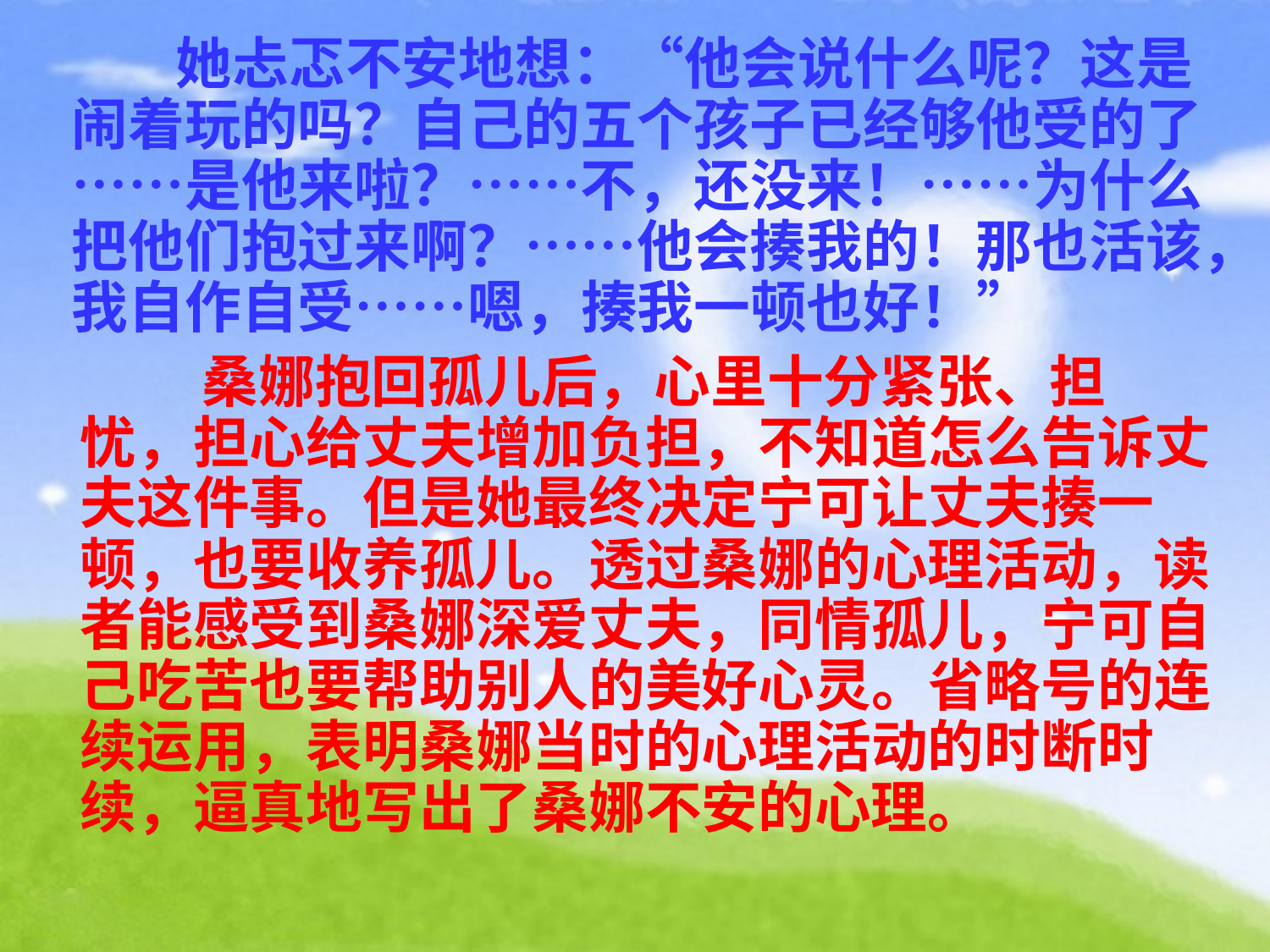

她忐忑不安地想：“他会说什么呢？这是闹着玩的吗？自己的五个孩子已经够他受的了……是他来啦？……不，还没来！……为什么把他们抱过来啊？……他会揍我的！那也活该，我自作自受……嗯，揍我一顿也好！”
　　　桑娜抱回孤儿后，心里十分紧张、担忧，担心给丈夫增加负担，不知道怎么告诉丈夫这件事。但是她最终决定宁可让丈夫揍一顿，也要收养孤儿。透过桑娜的心理活动，读者能感受到桑娜深爱丈夫，同情孤儿，宁可自己吃苦也要帮助别人的美好心灵。省略号的连续运用，表明桑娜当时的心理活动的时断时续，逼真地写出了桑娜不安的心理。